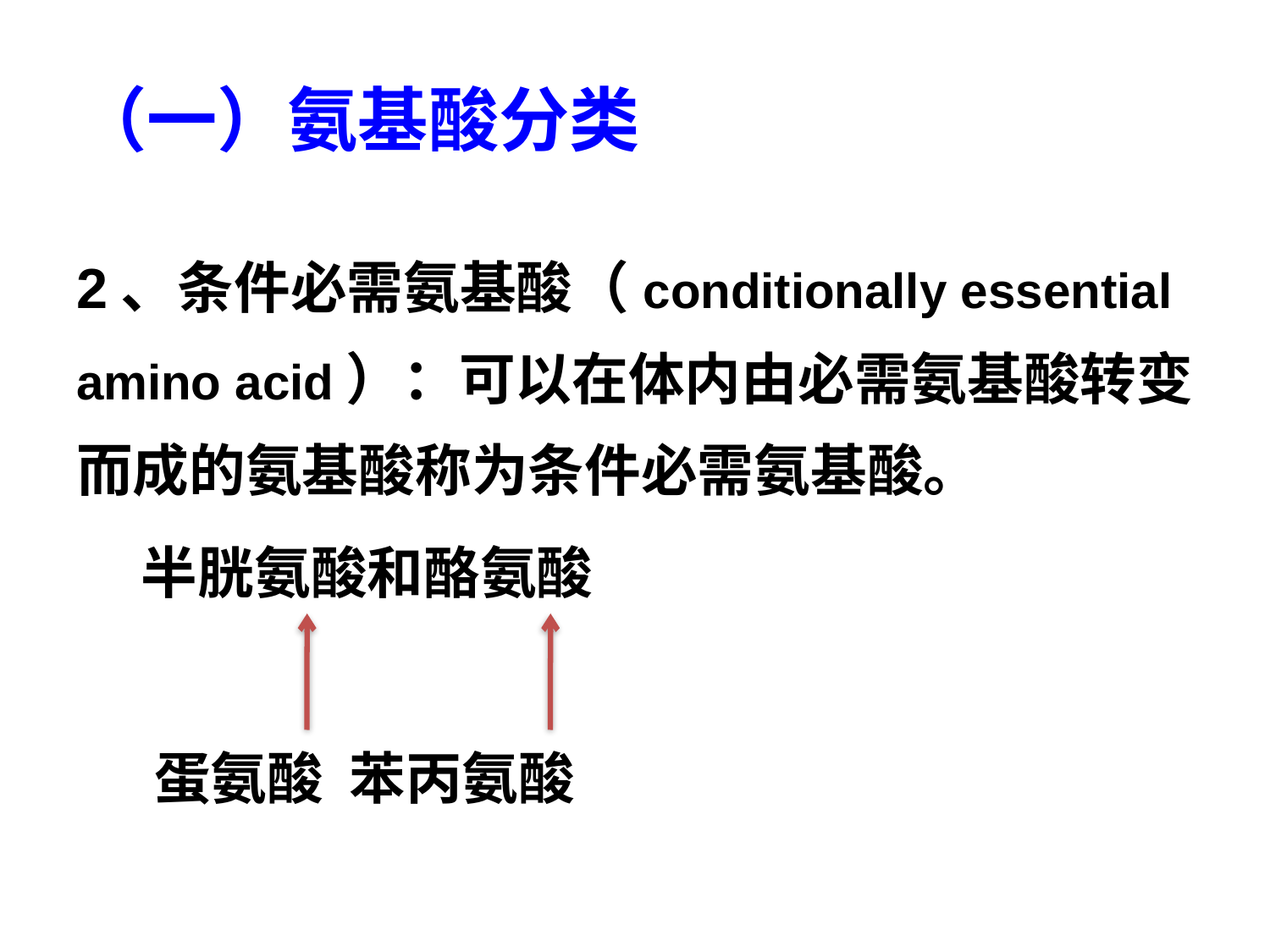

# （一）氨基酸分类
2、条件必需氨基酸（conditionally essential amino acid）：可以在体内由必需氨基酸转变而成的氨基酸称为条件必需氨基酸。
    半胱氨酸和酪氨酸

     蛋氨酸  苯丙氨酸